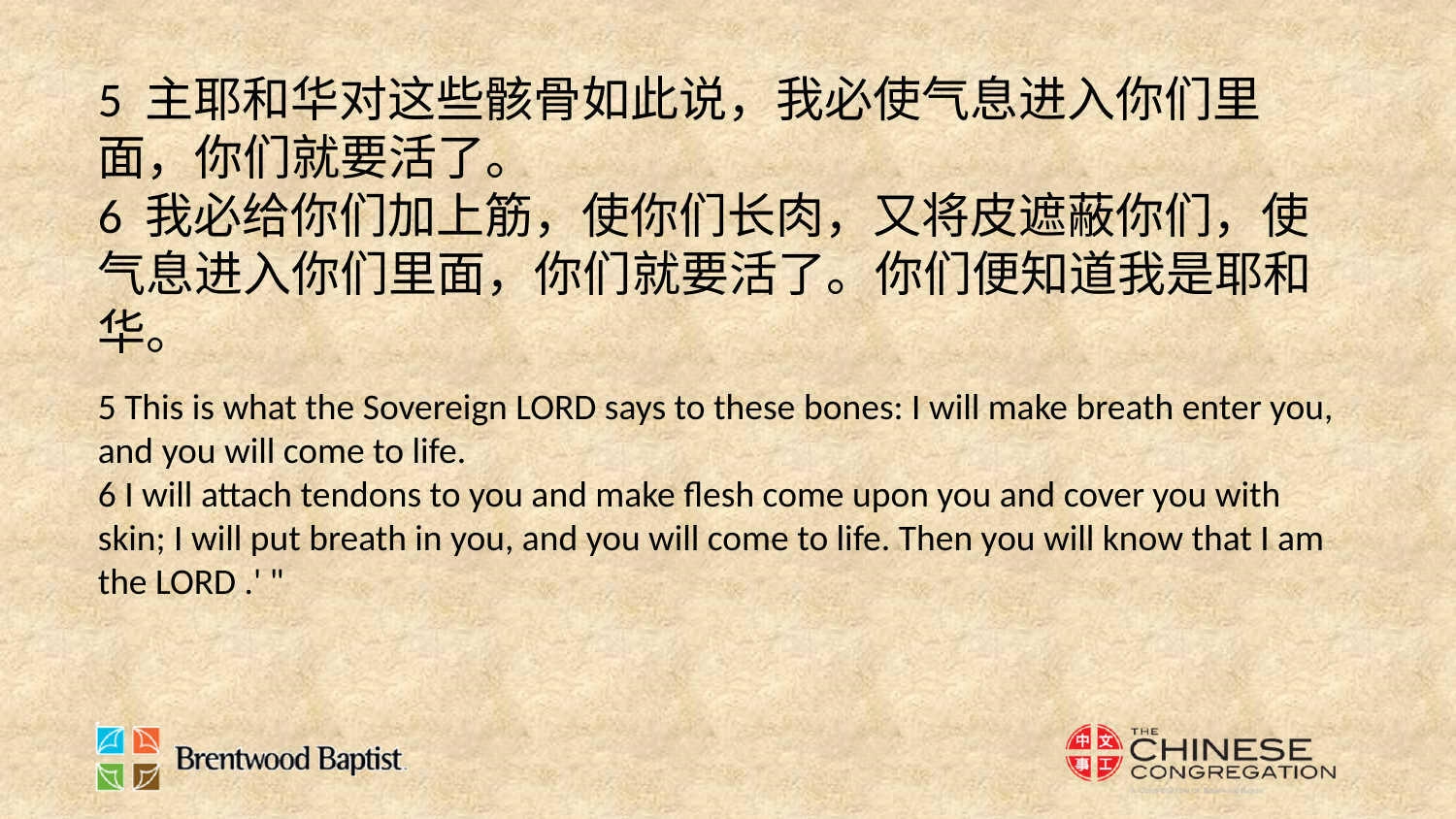

5 主耶和华对这些骸骨如此说，我必使气息进入你们里面，你们就要活了。
6 我必给你们加上筋，使你们长肉，又将皮遮蔽你们，使气息进入你们里面，你们就要活了。你们便知道我是耶和华。

5 This is what the Sovereign LORD says to these bones: I will make breath enter you, and you will come to life.
6 I will attach tendons to you and make flesh come upon you and cover you with skin; I will put breath in you, and you will come to life. Then you will know that I am the LORD .' "